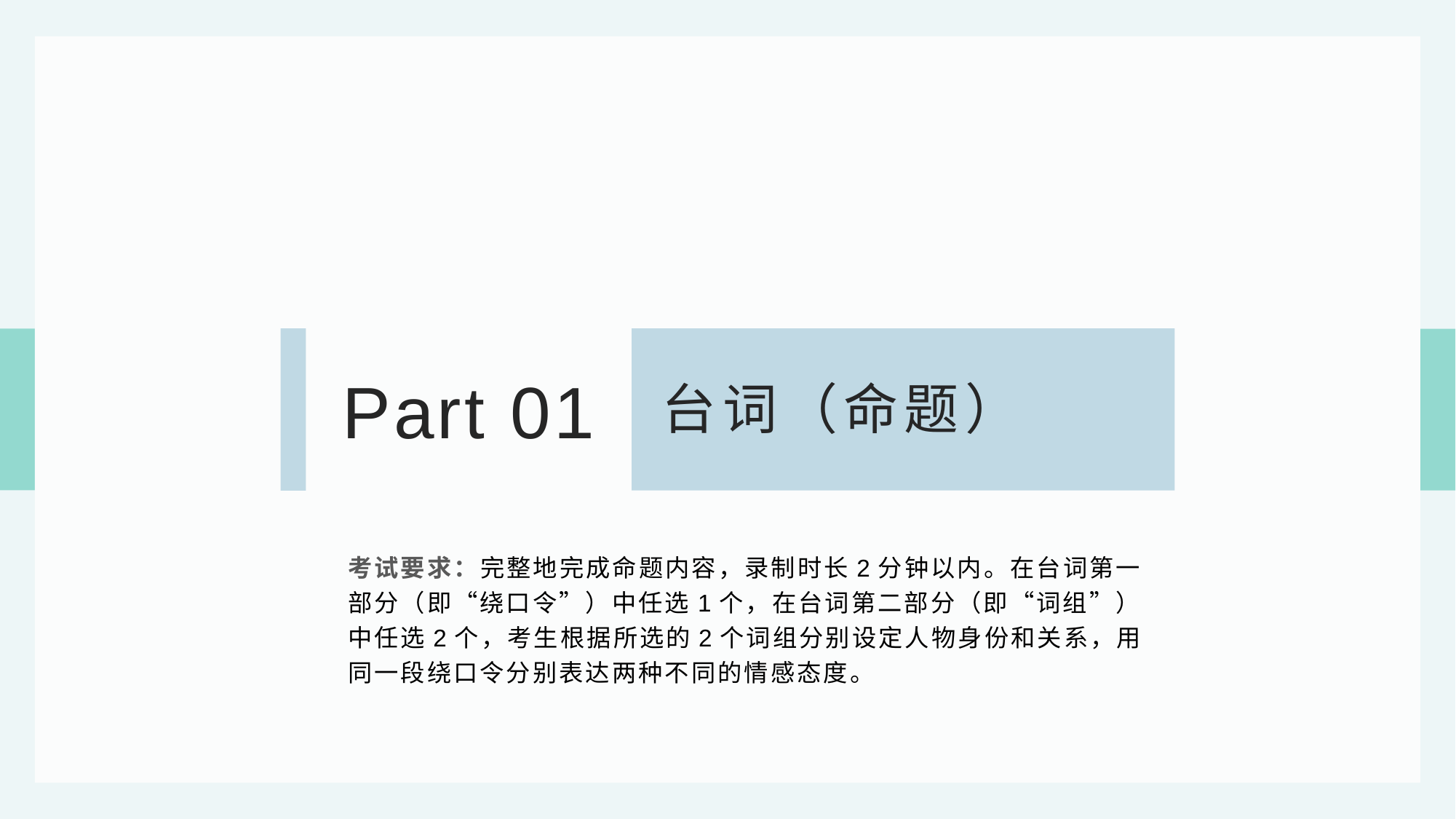

Part 01

台词（命题）
考试要求：完整地完成命题内容，录制时长2分钟以内。在台词第一部分（即“绕口令”）中任选1个，在台词第二部分（即“词组”）中任选2个，考生根据所选的2个词组分别设定人物身份和关系，用同一段绕口令分别表达两种不同的情感态度。